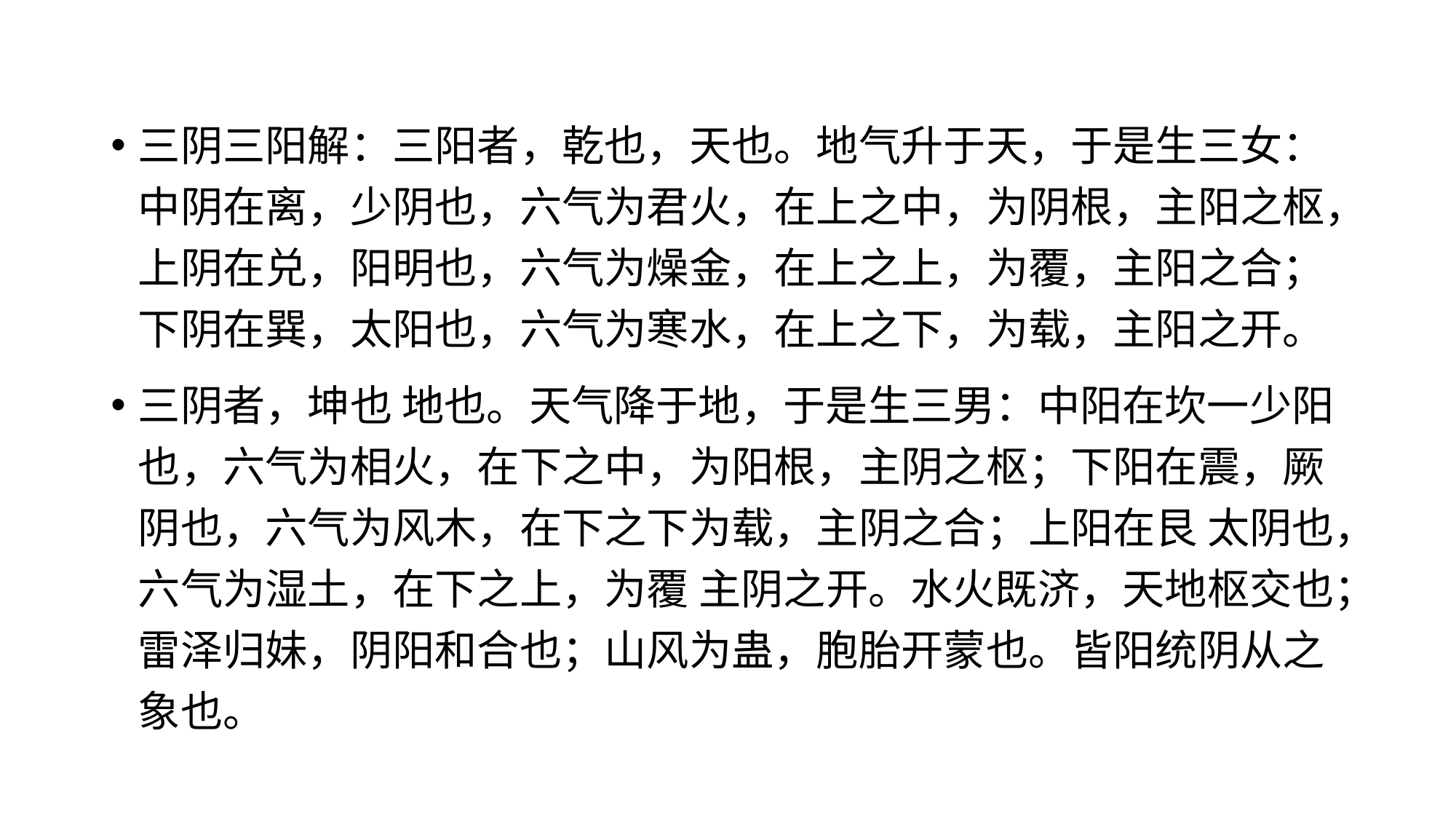

三阴三阳解：三阳者，乾也，天也。地气升于天，于是生三女：中阴在离，少阴也，六气为君火，在上之中，为阴根，主阳之枢，上阴在兑，阳明也，六气为燥金，在上之上，为覆，主阳之合；下阴在巽，太阳也，六气为寒水，在上之下，为载，主阳之开。
三阴者，坤也 地也。天气降于地，于是生三男：中阳在坎一少阳也，六气为相火，在下之中，为阳根，主阴之枢；下阳在震，厥阴也，六气为风木，在下之下为载，主阴之合；上阳在艮 太阴也，六气为湿土，在下之上，为覆 主阴之开。水火既济，天地枢交也；雷泽归妹，阴阳和合也；山风为蛊，胞胎开蒙也。皆阳统阴从之象也。